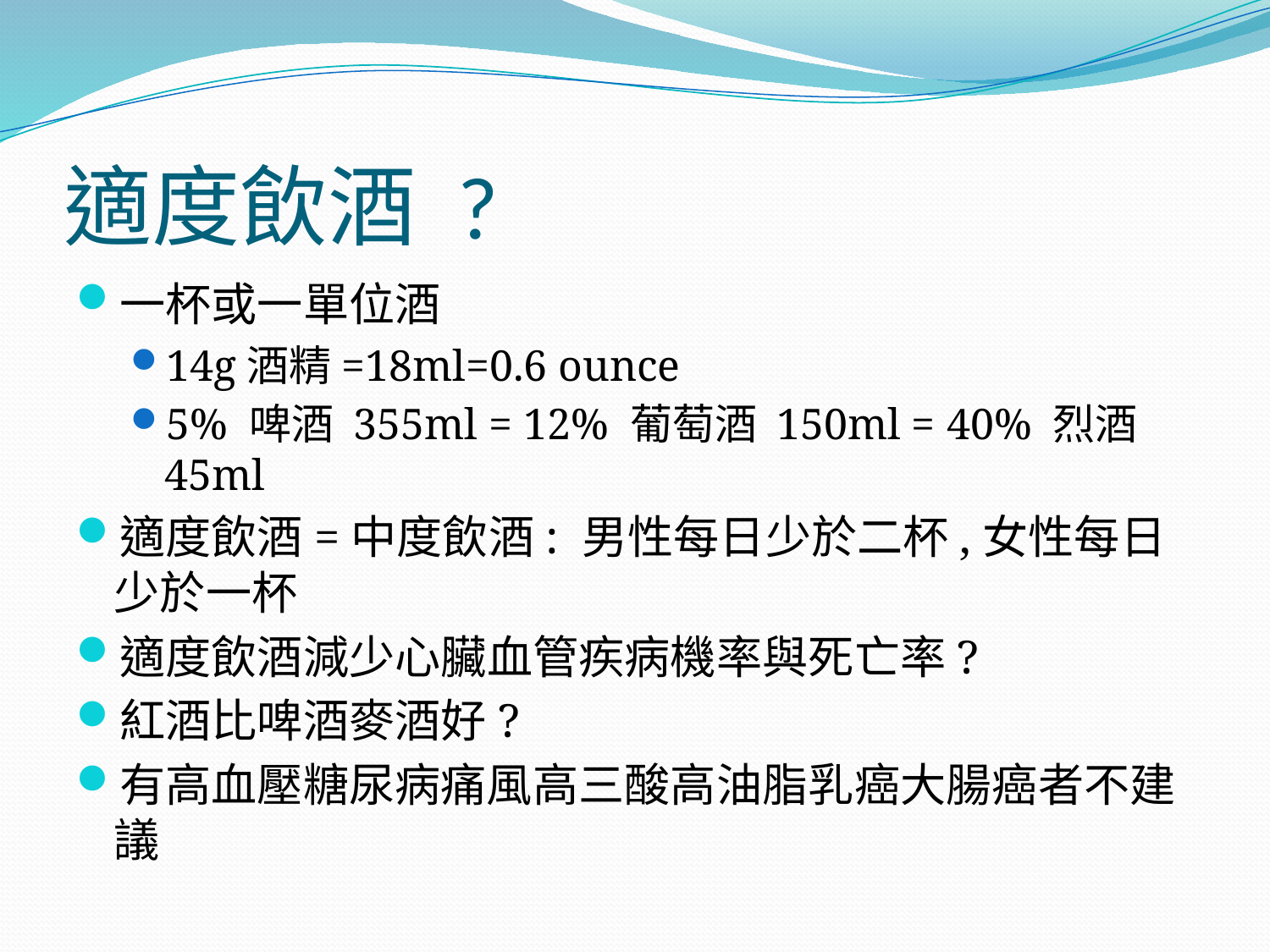

# 適度飲酒 ?
一杯或一單位酒
14g酒精=18ml=0.6 ounce
5% 啤酒 355ml = 12% 葡萄酒 150ml = 40% 烈酒 45ml
適度飲酒=中度飲酒: 男性每日少於二杯,女性每日少於一杯
適度飲酒減少心臟血管疾病機率與死亡率?
紅酒比啤酒麥酒好?
有高血壓糖尿病痛風高三酸高油脂乳癌大腸癌者不建議